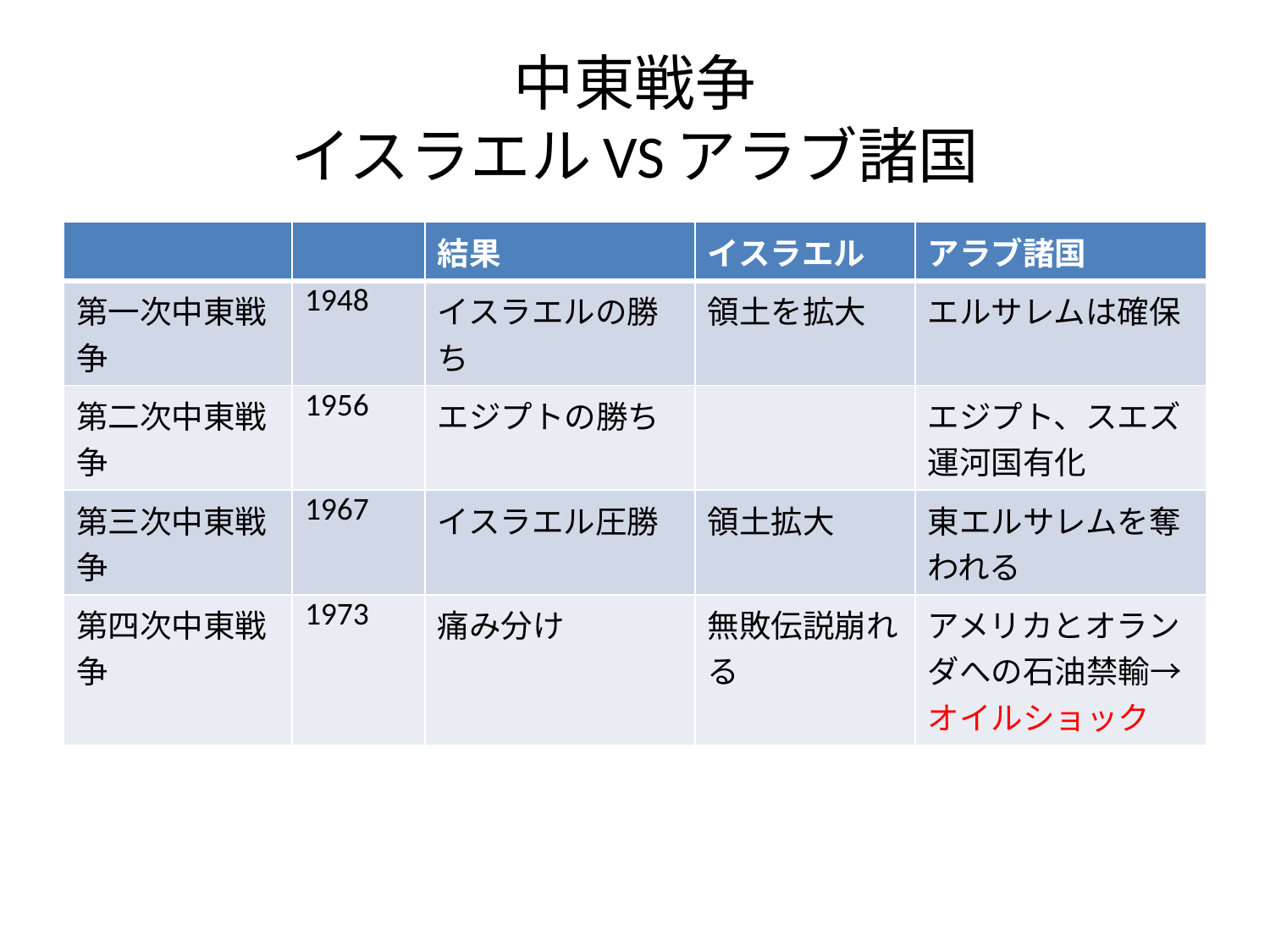

# 中東戦争 イスラエルVSアラブ諸国
|  |  | 結果 | イスラエル | アラブ諸国 |
| --- | --- | --- | --- | --- |
| 第一次中東戦争 | 1948 | イスラエルの勝ち | 領土を拡大 | エルサレムは確保 |
| 第二次中東戦争 | 1956 | エジプトの勝ち |  | エジプト、スエズ運河国有化 |
| 第三次中東戦争 | 1967 | イスラエル圧勝 | 領土拡大 | 東エルサレムを奪われる |
| 第四次中東戦争 | 1973 | 痛み分け | 無敗伝説崩れる | アメリカとオランダへの石油禁輸→オイルショック |